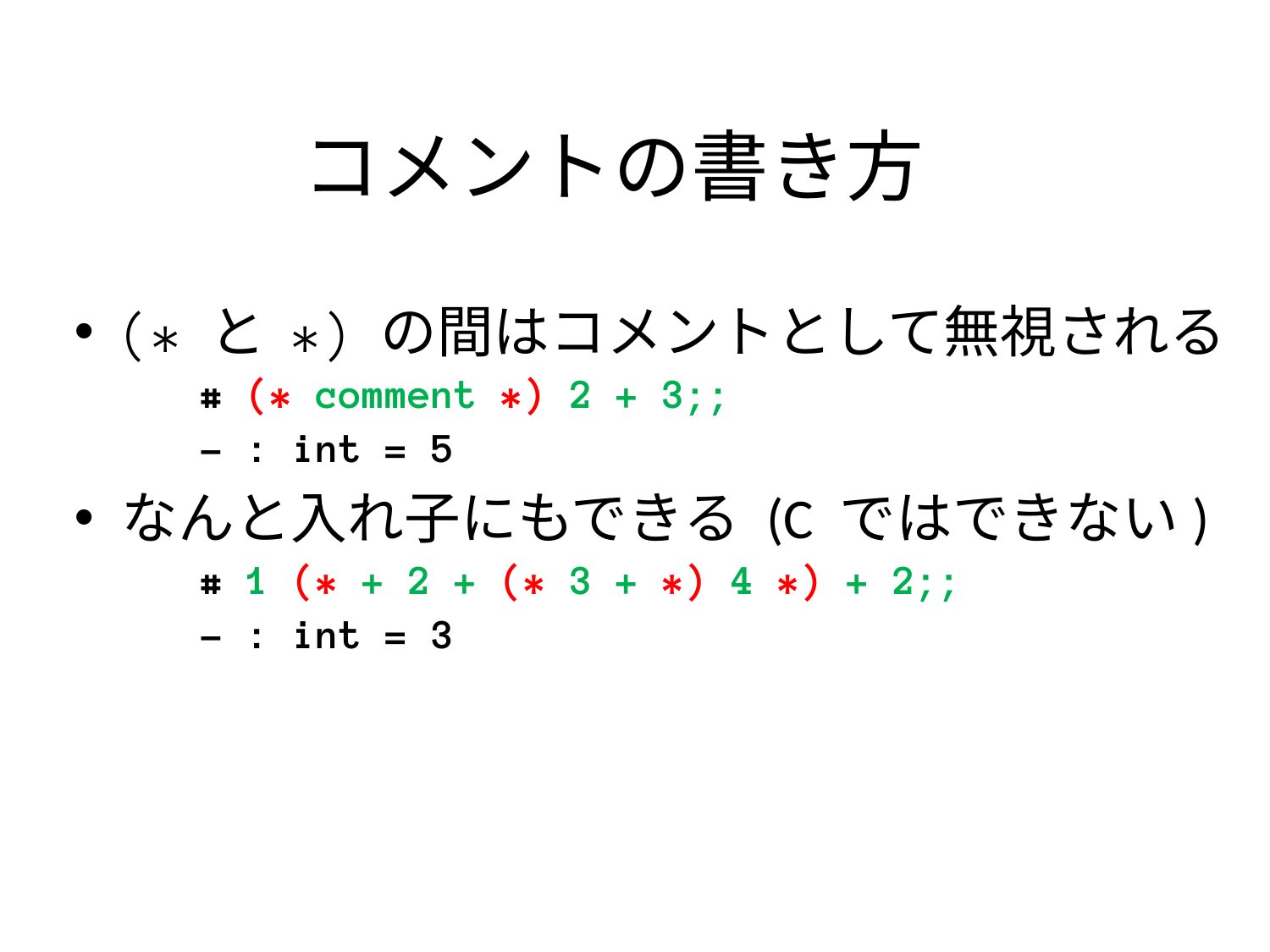

コメントの書き方
(* と *) の間はコメントとして無視される
# (* comment *) 2 + 3;;
- : int = 5
なんと入れ子にもできる (C ではできない)
# 1 (* + 2 + (* 3 + *) 4 *) + 2;;
- : int = 3